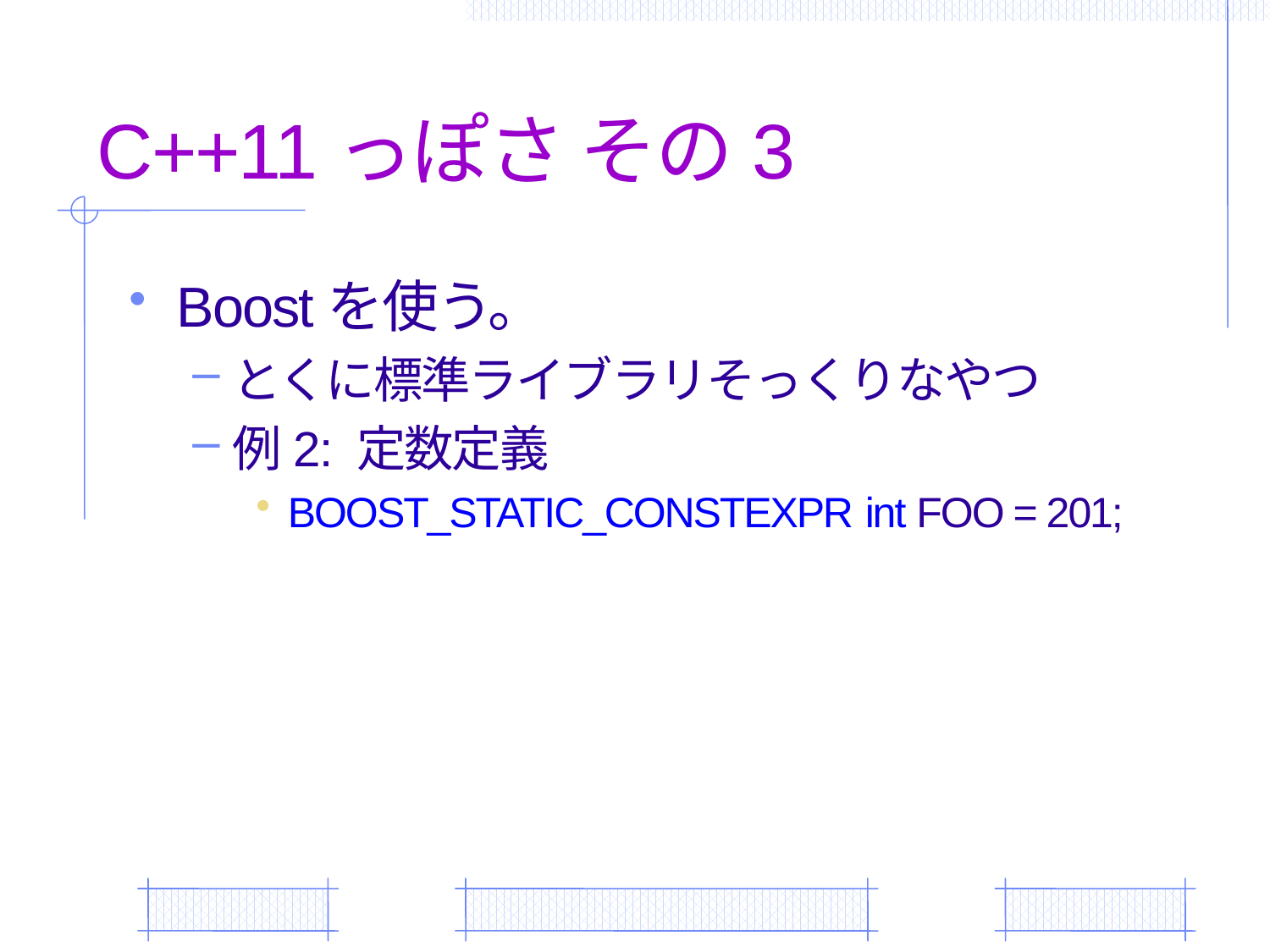

# C++11っぽさ その3
Boostを使う。
とくに標準ライブラリそっくりなやつ
例2: 定数定義
BOOST_STATIC_CONSTEXPR int FOO = 201;